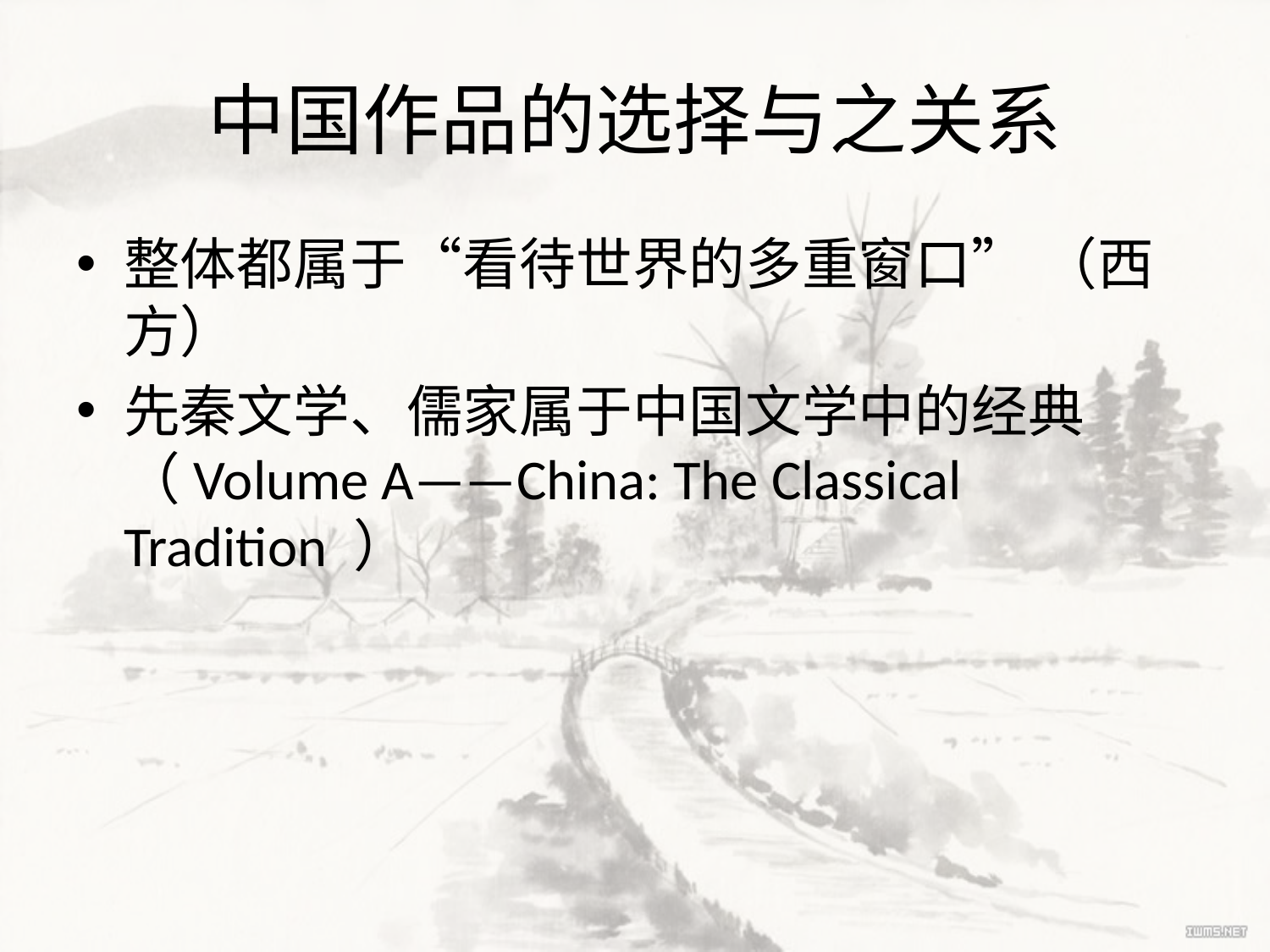

# 中国作品的选择与之关系
整体都属于“看待世界的多重窗口” （西方）
先秦文学、儒家属于中国文学中的经典（Volume A——China: The Classical Tradition ）